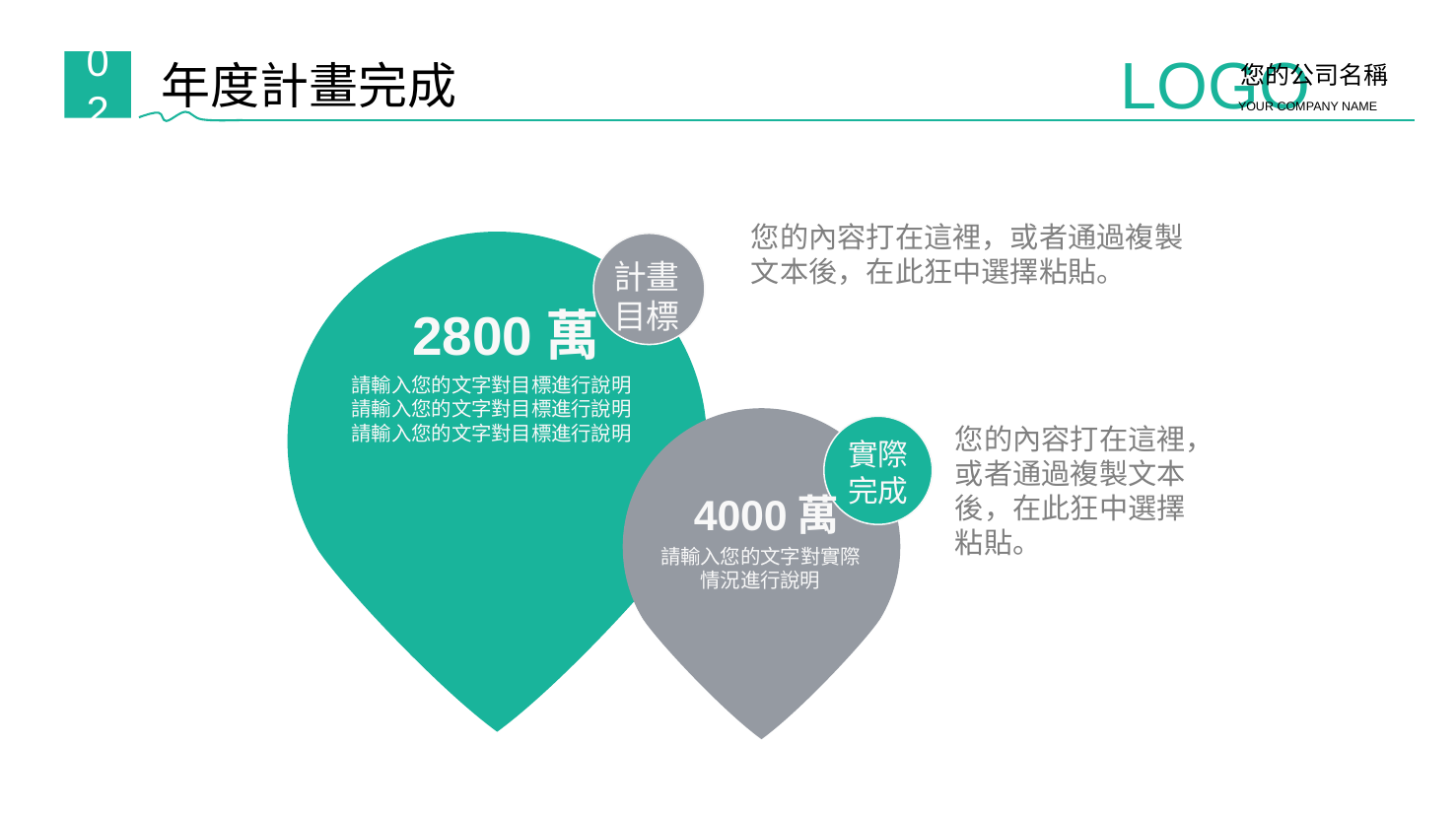

LOGO
您的公司名稱
YOUR COMPANY NAME
年度計畫完成
02

您的內容打在這裡，或者通過複製文本後，在此狂中選擇粘貼。

計畫目標
2800萬
請輸入您的文字對目標進行說明請輸入您的文字對目標進行說明請輸入您的文字對目標進行說明

您的內容打在這裡，或者通過複製文本後，在此狂中選擇粘貼。

實際完成
4000萬
請輸入您的文字對實際情況進行說明